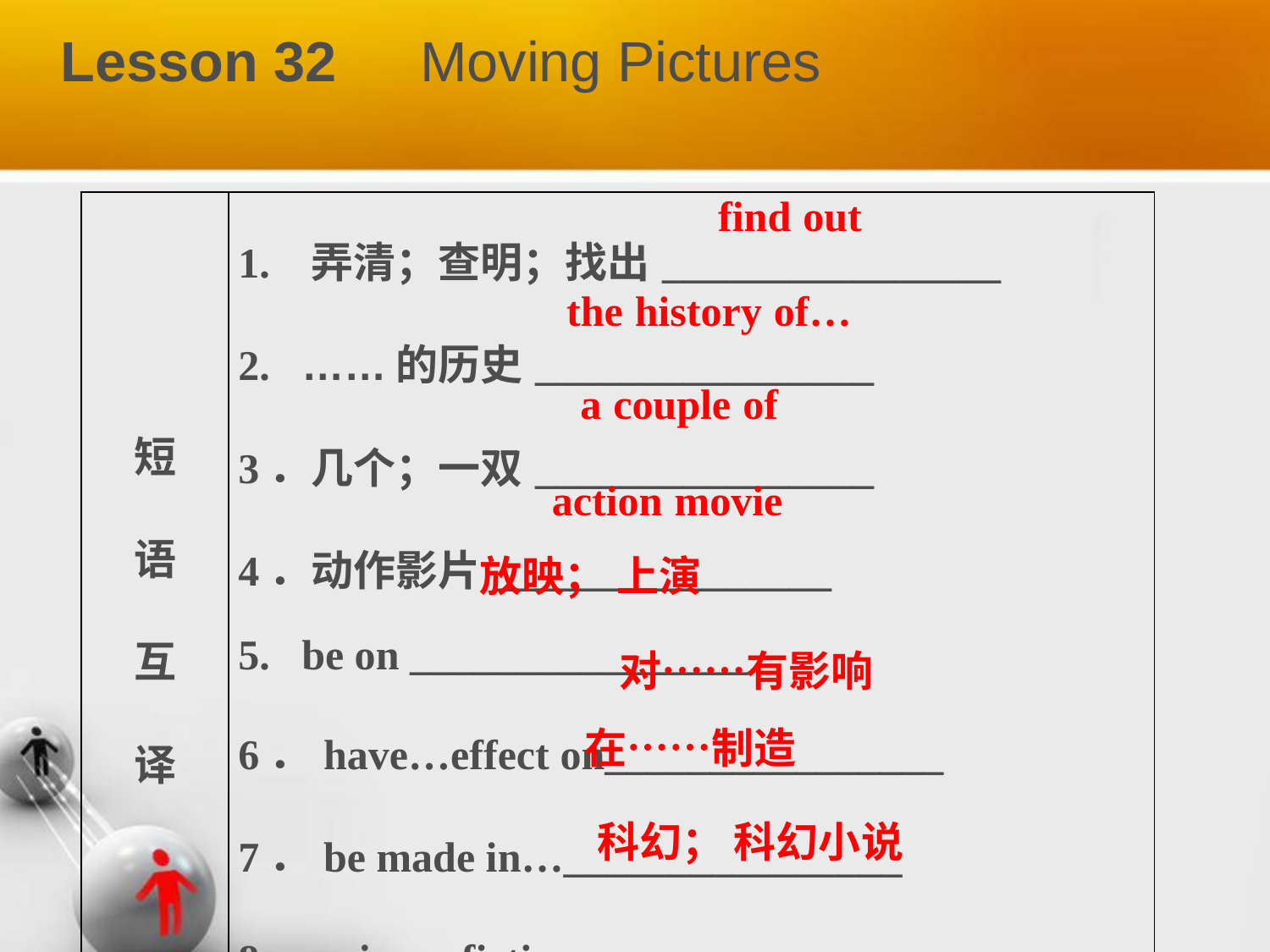

Lesson 32　Moving Pictures
find out
| 短 语 互 译 | 1. 弄清；查明；找出\_\_\_\_\_\_\_\_\_\_\_\_\_\_\_\_ 2. ……的历史\_\_\_\_\_\_\_\_\_\_\_\_\_\_\_\_ 3．几个；一双\_\_\_\_\_\_\_\_\_\_\_\_\_\_\_\_ 4．动作影片\_\_\_\_\_\_\_\_\_\_\_\_\_\_\_\_ 5. be on \_\_\_\_\_\_\_\_\_\_\_\_\_\_\_\_ 6．have…effect on\_\_\_\_\_\_\_\_\_\_\_\_\_\_\_\_ 7．be made in…\_\_\_\_\_\_\_\_\_\_\_\_\_\_\_\_ 8．science fiction\_\_\_\_\_\_\_\_\_\_\_\_\_\_\_\_ |
| --- | --- |
the history of…
a couple of
action movie
放映； 上演
对……有影响
在……制造
科幻； 科幻小说